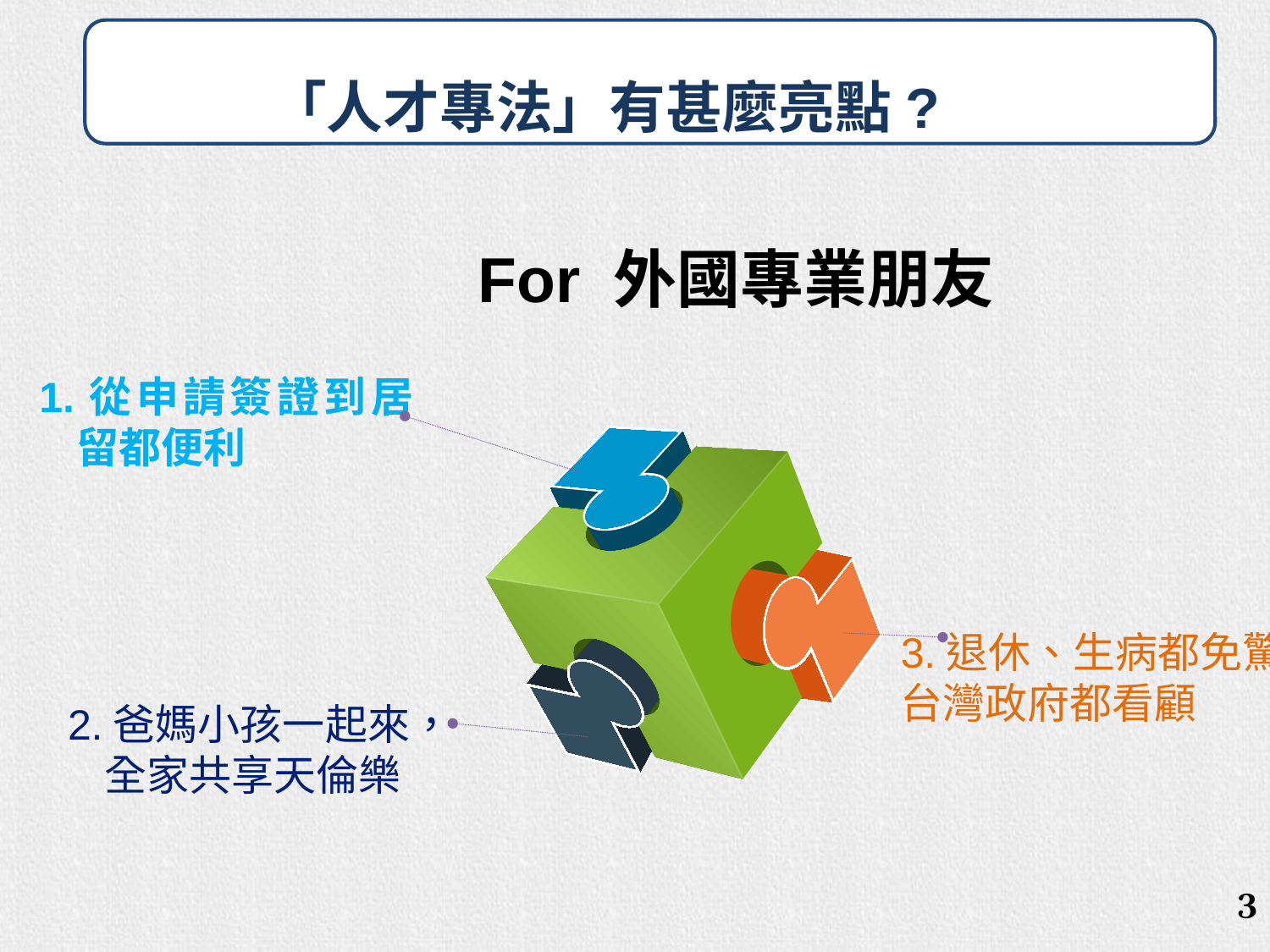

「人才專法」有甚麼亮點?

For 外國專業朋友
1.從申請簽證到居留都便利

3.退休、生病都免驚
台灣政府都看顧
2.爸媽小孩一起來，全家共享天倫樂
3